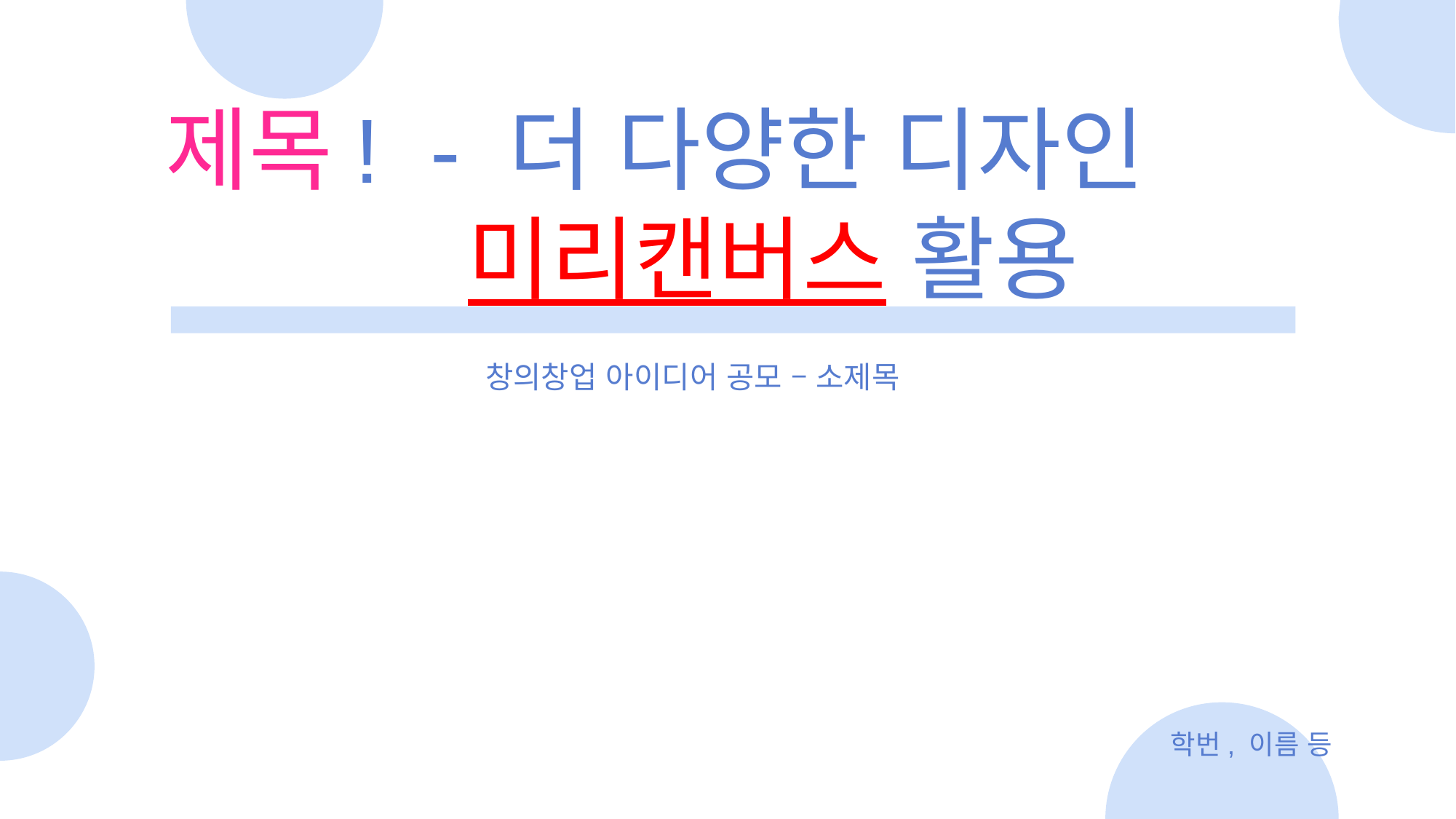

제목!  - 더 다양한 디자인
           미리캔버스 활용

창의창업 아이디어 공모 – 소제목

학번, 이름 등